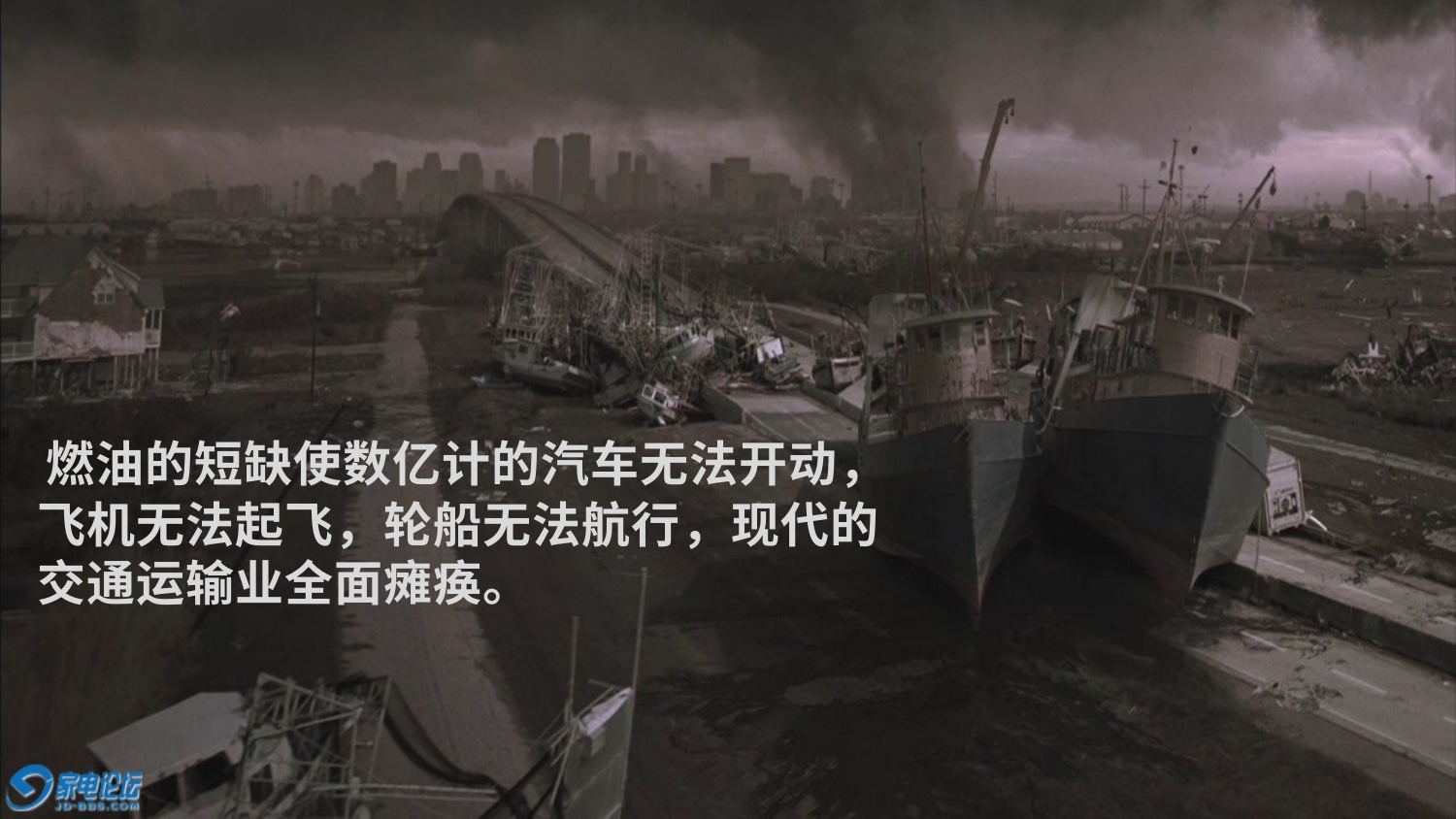

燃油的短缺使数亿计的汽车无法开动，飞机无法起飞，轮船无法航行，现代的交通运输业全面瘫痪。